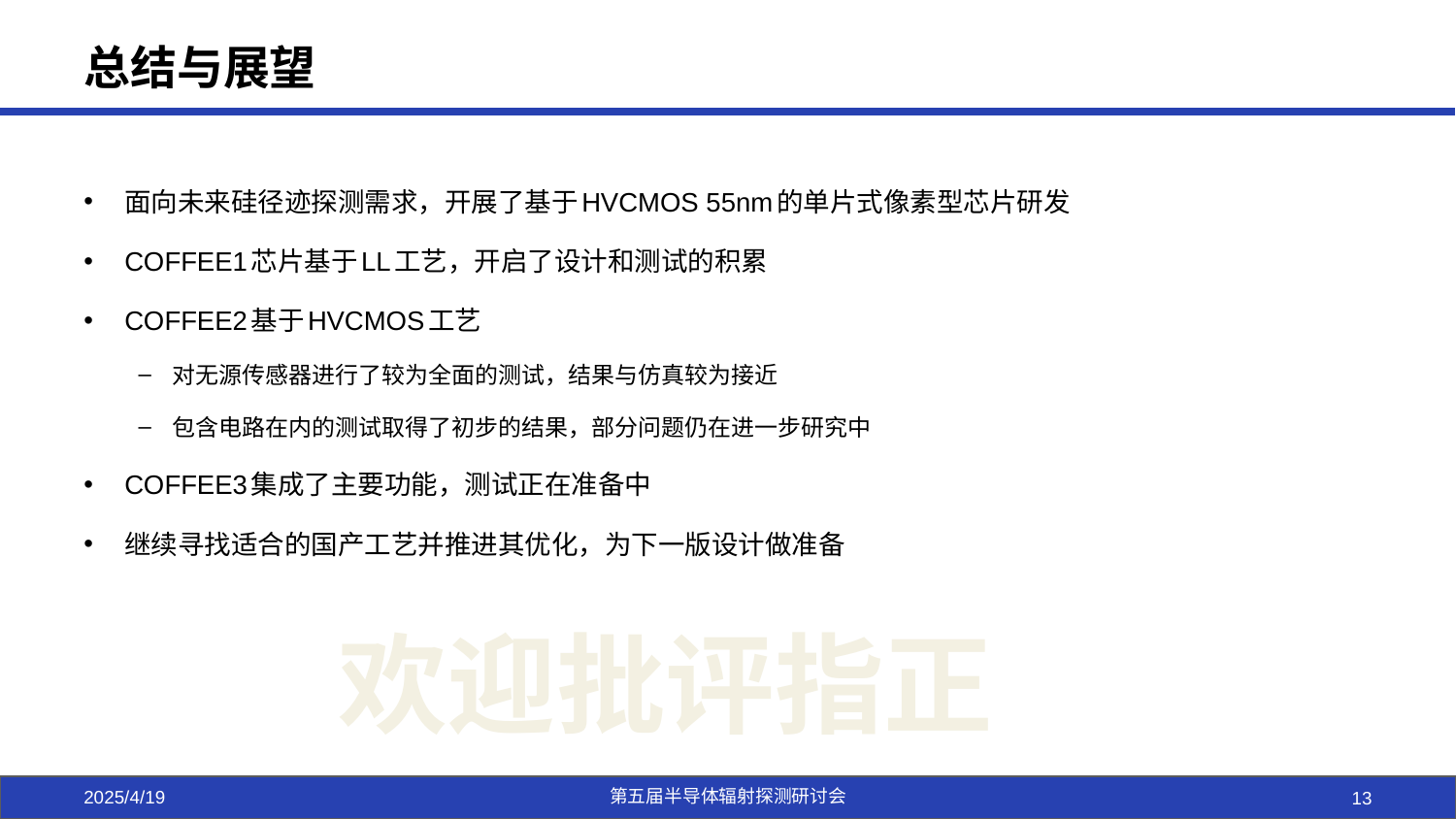

# 总结与展望
面向未来硅径迹探测需求，开展了基于HVCMOS 55nm的单片式像素型芯片研发
COFFEE1芯片基于LL工艺，开启了设计和测试的积累
COFFEE2基于HVCMOS工艺
对无源传感器进行了较为全面的测试，结果与仿真较为接近
包含电路在内的测试取得了初步的结果，部分问题仍在进一步研究中
COFFEE3集成了主要功能，测试正在准备中
继续寻找适合的国产工艺并推进其优化，为下一版设计做准备

欢迎批评指正
2025/4/19
第五届半导体辐射探测研讨会
13